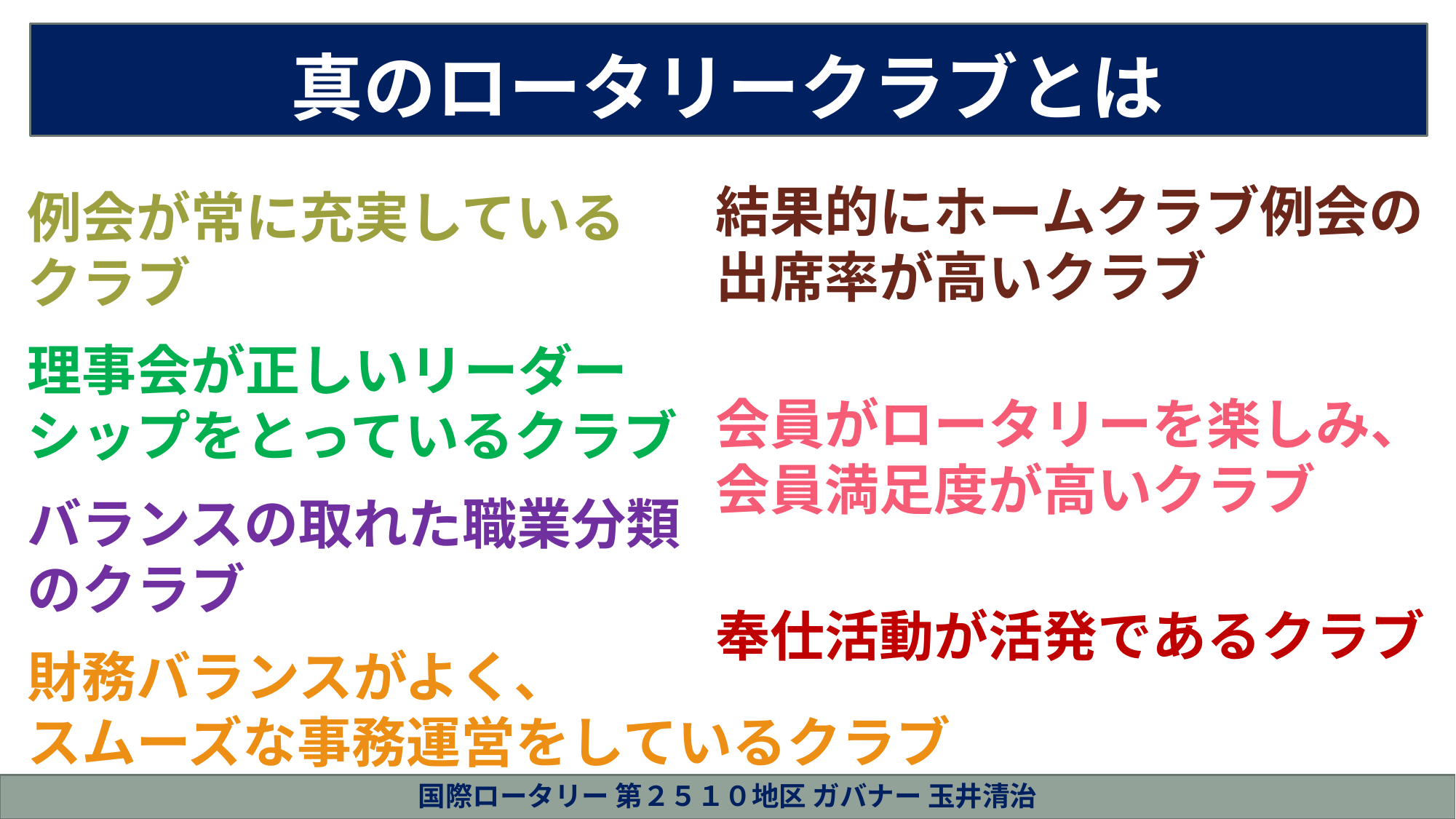

真のロータリークラブとは
結果的にホームクラブ例会の出席率が高いクラブ
例会が常に充実している
クラブ
理事会が正しいリーダーシップをとっているクラブ
会員がロータリーを楽しみ、会員満足度が高いクラブ
バランスの取れた職業分類のクラブ
奉仕活動が活発であるクラブ
財務バランスがよく、
スムーズな事務運営をしているクラブ
国際ロータリー 第２５１０地区 ガバナー 玉井清治